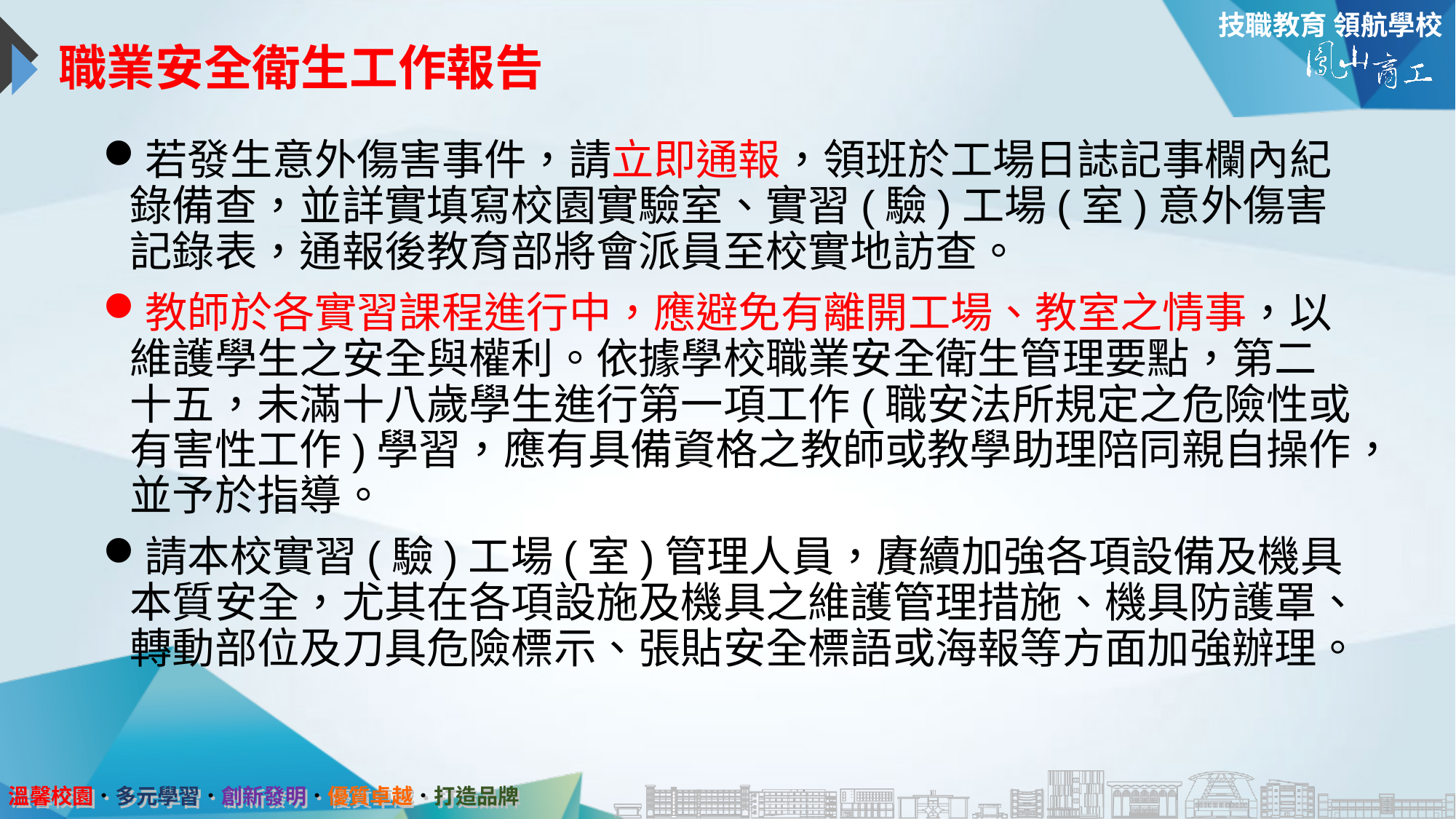

# 職業安全衛生工作報告
若發生意外傷害事件，請立即通報，領班於工場日誌記事欄內紀錄備查，並詳實填寫校園實驗室、實習(驗)工場(室)意外傷害記錄表，通報後教育部將會派員至校實地訪查。
教師於各實習課程進行中，應避免有離開工場、教室之情事，以維護學生之安全與權利。依據學校職業安全衛生管理要點，第二十五，未滿十八歲學生進行第一項工作(職安法所規定之危險性或有害性工作)學習，應有具備資格之教師或教學助理陪同親自操作，並予於指導。
請本校實習(驗)工場(室)管理人員，賡續加強各項設備及機具本質安全，尤其在各項設施及機具之維護管理措施、機具防護罩、轉動部位及刀具危險標示、張貼安全標語或海報等方面加強辦理。